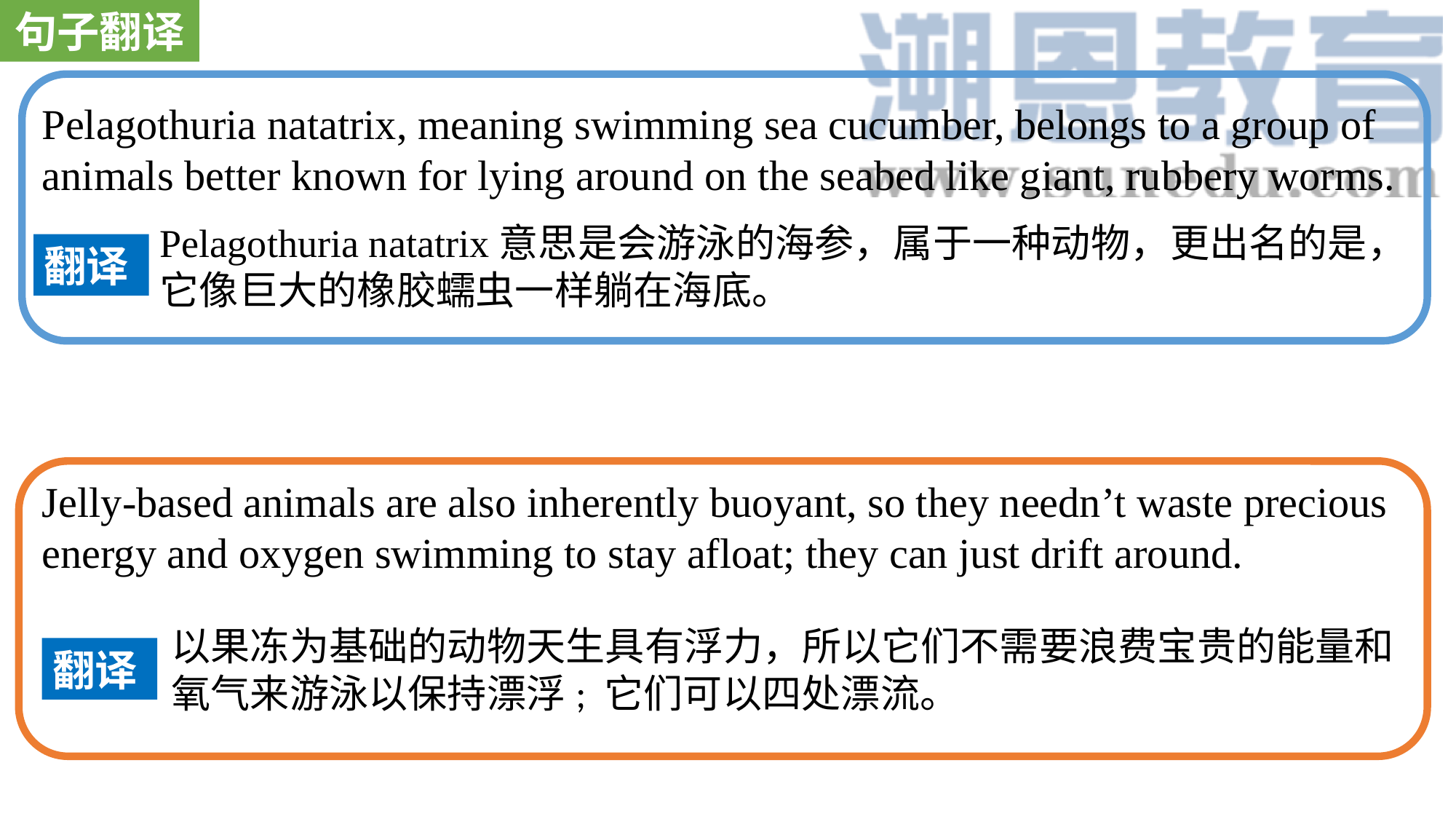

句子翻译

Pelagothuria natatrix, meaning swimming sea cucumber, belongs to a group of animals better known for lying around on the seabed like giant, rubbery worms.
Pelagothuria natatrix意思是会游泳的海参，属于一种动物，更出名的是，它像巨大的橡胶蠕虫一样躺在海底。
翻译

Jelly-based animals are also inherently buoyant, so they needn’t waste precious energy and oxygen swimming to stay afloat; they can just drift around.
以果冻为基础的动物天生具有浮力，所以它们不需要浪费宝贵的能量和氧气来游泳以保持漂浮; 它们可以四处漂流。
翻译